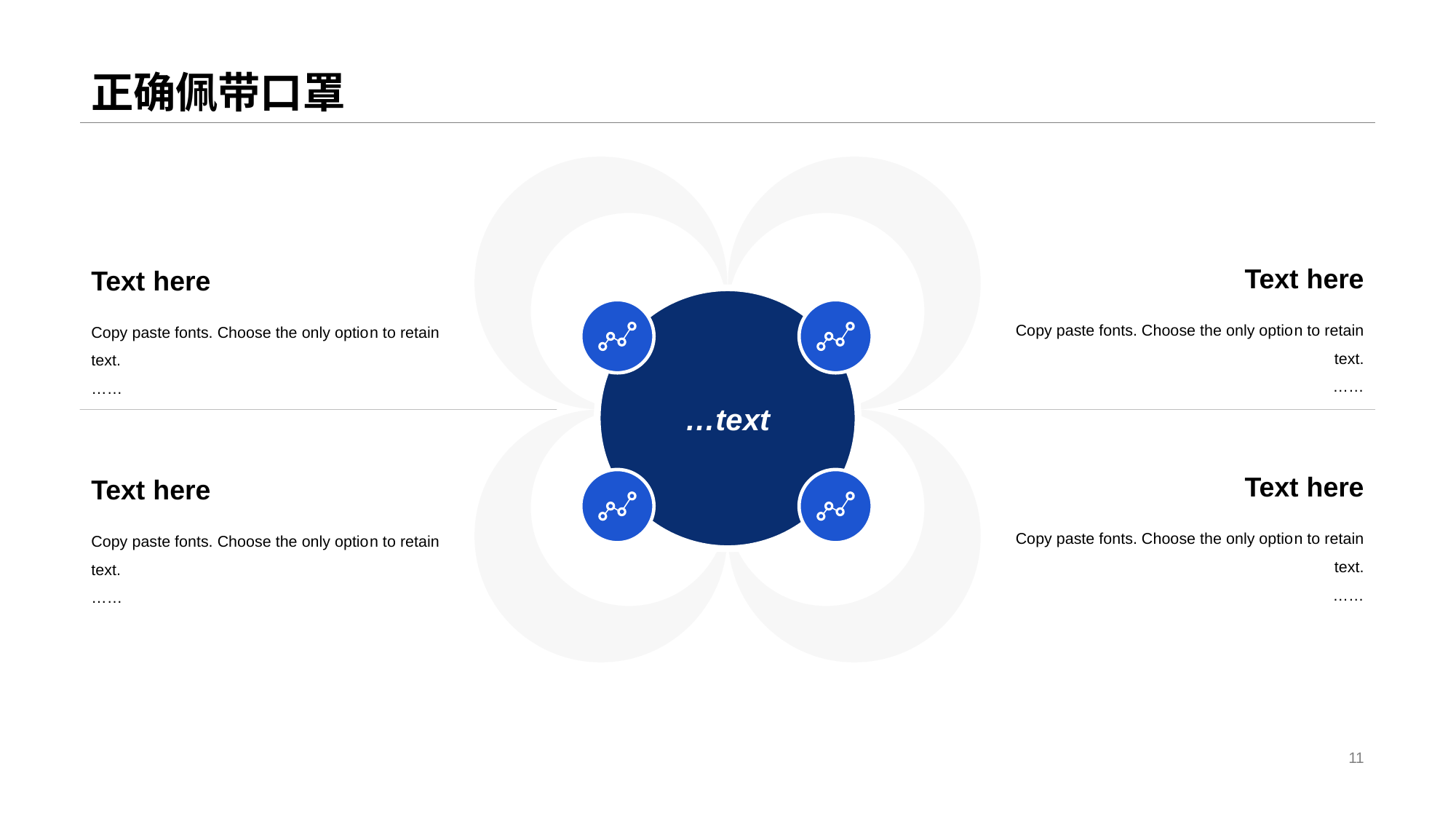

# 正确佩带口罩

Text  here
Text  here
…te xt

Copy paste fonts. Choose the only optio n to retain text.
……
Copy paste fonts. Choose the only optio n to retain text.
……

Text  here
Text  here

Copy paste fonts. Choose the only optio n to retain text.
……
Copy paste fonts. Choose the only optio n to retain text.
……
11